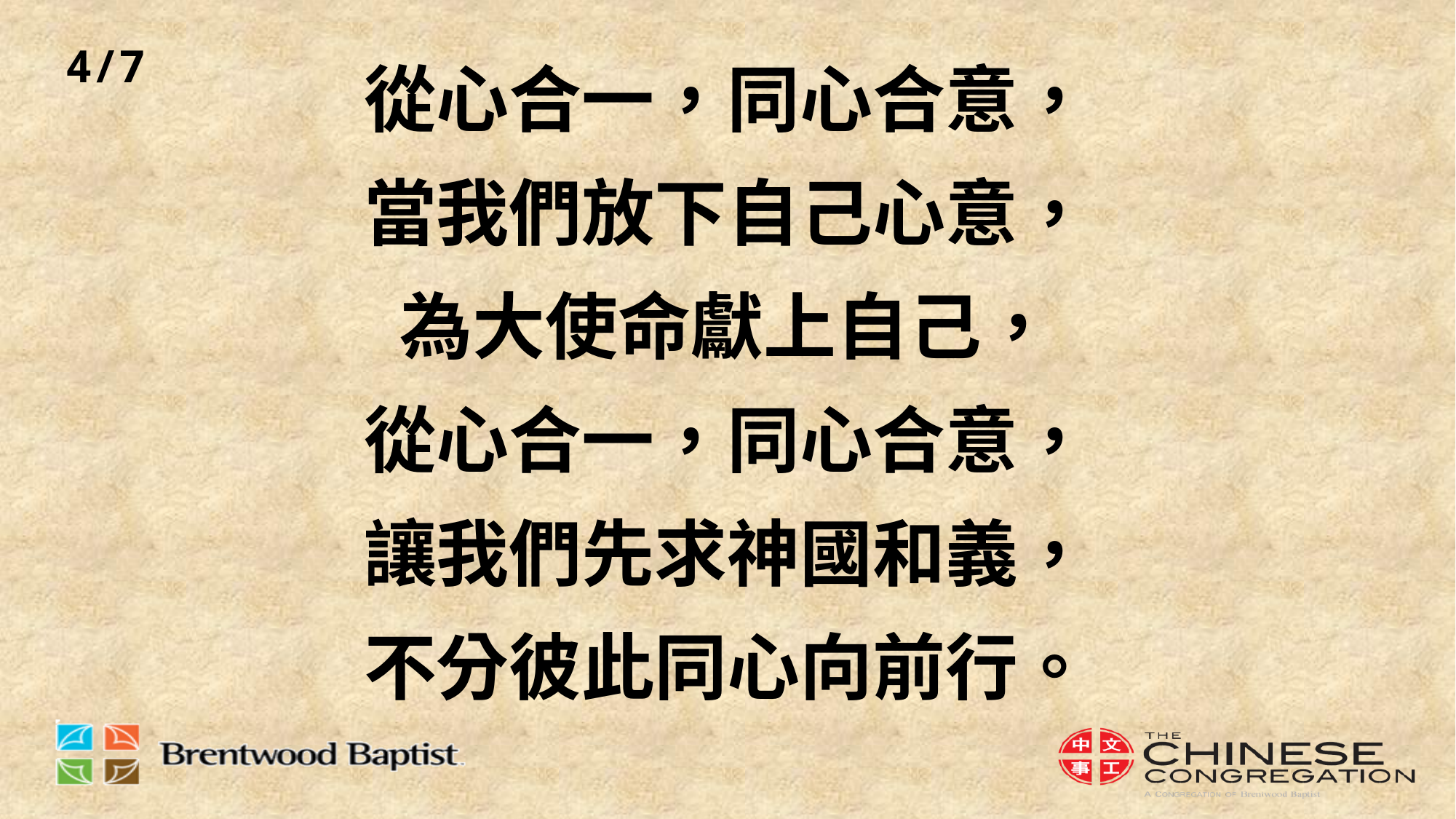

4/7
# 從心合一，同心合意， 當我們放下自己心意， 為大使命獻上自己， 從心合一，同心合意， 讓我們先求神國和義， 不分彼此同心向前行。